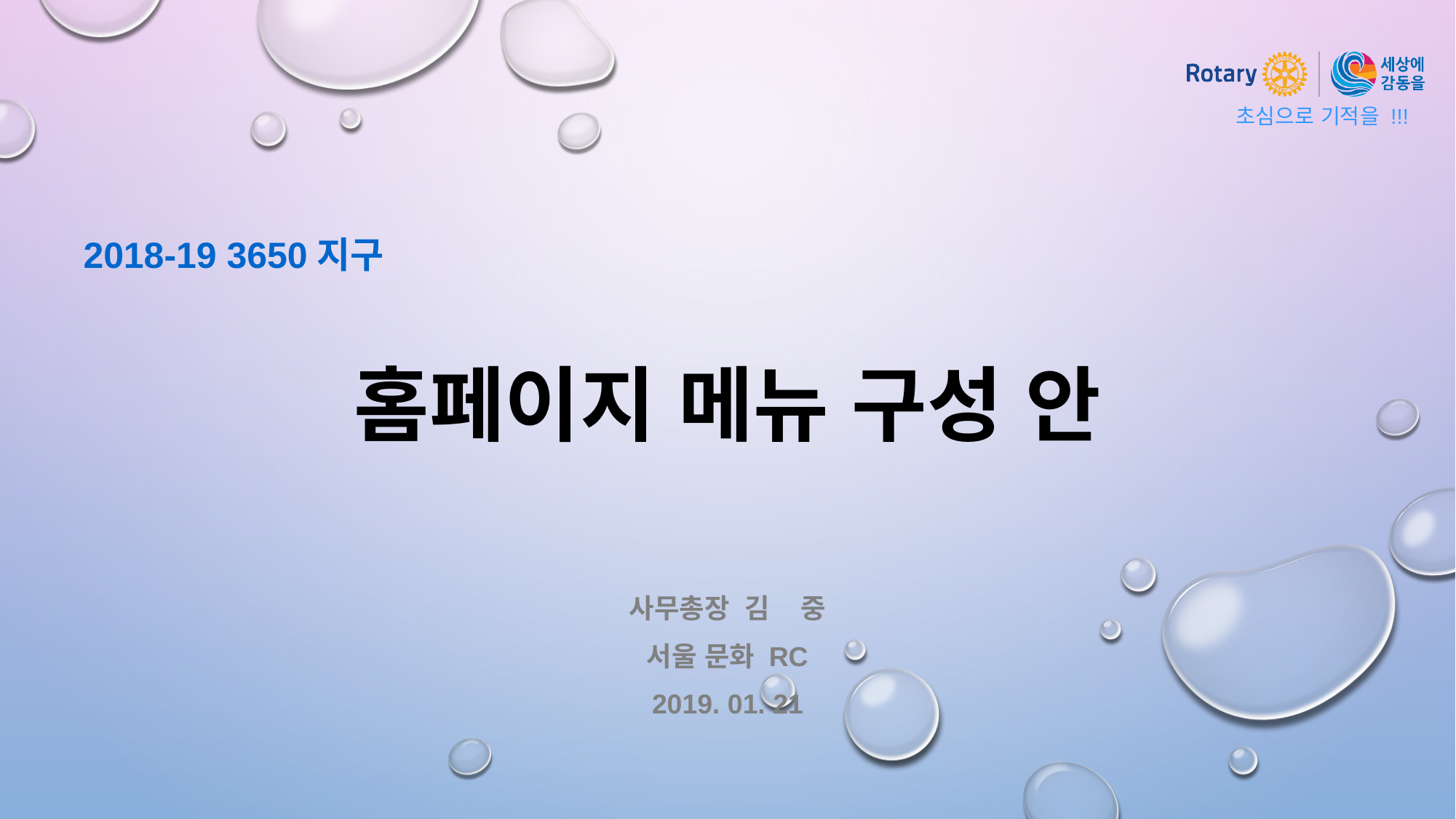

2018-19 3650지구
# 홈페이지 메뉴 구성 안
사무총장  김    중
서울 문화 RC
2019. 01. 21